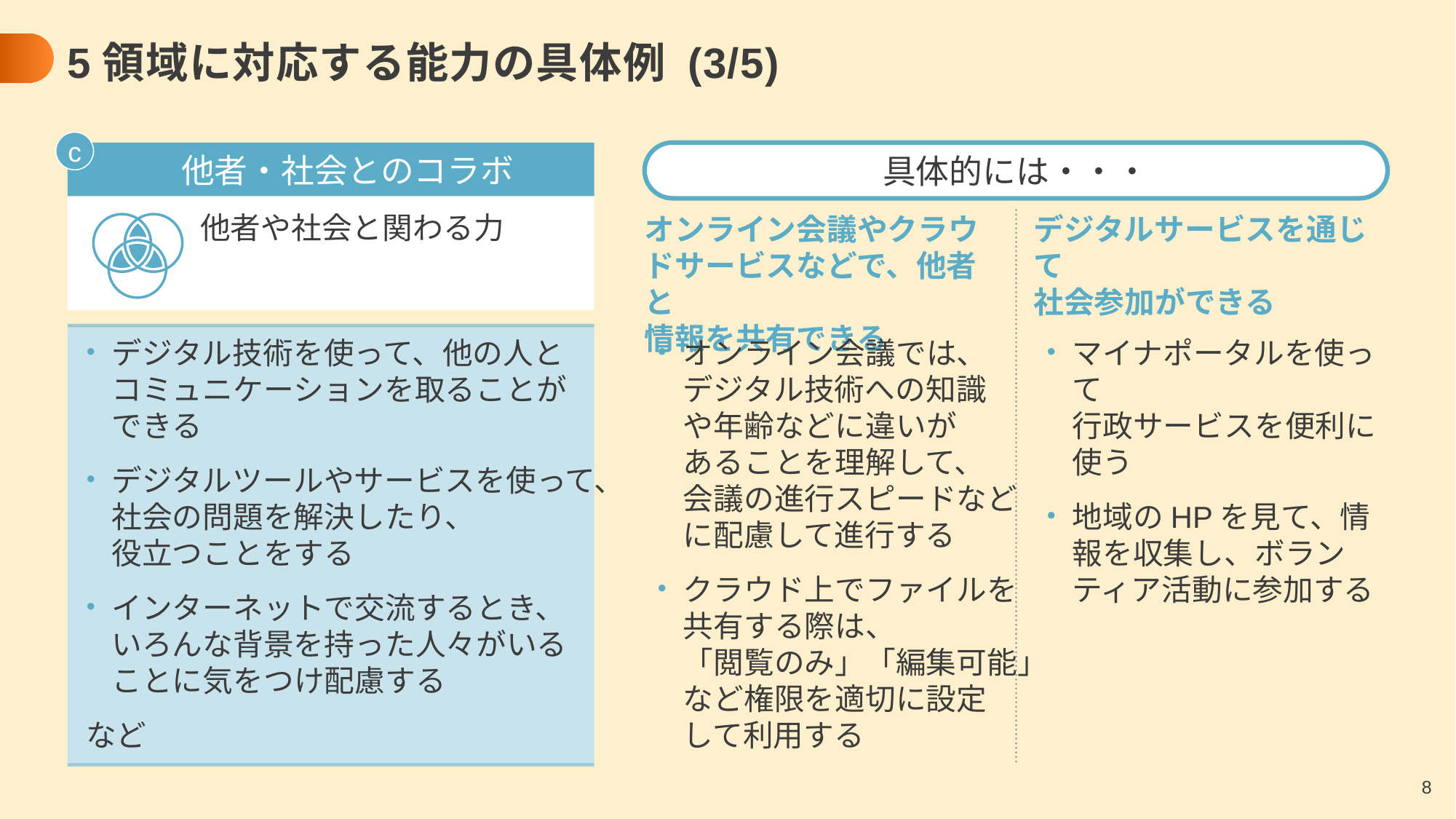

# 5領域に対応する能力の具体例 (3/5)
c
　他者・社会とのコラボ
具体的には・・・
他者や社会と関わる力
オンライン会議やクラウドサービスなどで、他者と
情報を共有できる
デジタルサービスを通じて
社会参加ができる

デジタル技術を使って、他の人と
コミュニケーションを取ることが
できる
デジタルツールやサービスを使って、
社会の問題を解決したり、
役立つことをする
インターネットで交流するとき、
いろんな背景を持った人々がいる
ことに気をつけ配慮する
など
オンライン会議では、
デジタル技術への知識
や年齢などに違いが
あることを理解して、
会議の進行スピードなど
に配慮して進行する
クラウド上でファイルを
共有する際は、
「閲覧のみ」「編集可能」
など権限を適切に設定
して利用する
マイナポータルを使って
行政サービスを便利に
使う
地域のHPを見て、情報を収集し、ボランティア活動に参加する